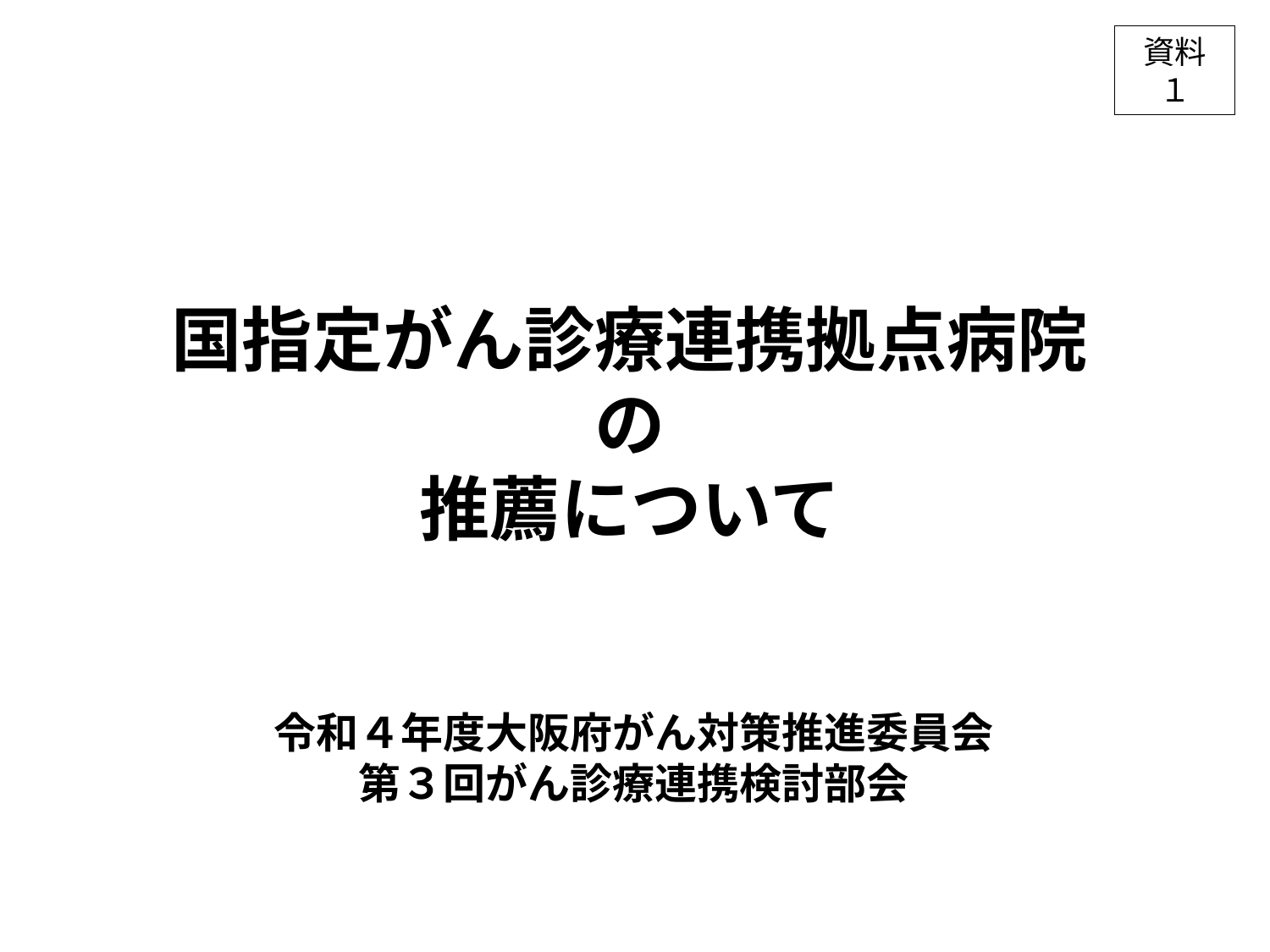

資料１
国指定がん診療連携拠点病院の
推薦について
令和４年度大阪府がん対策推進委員会
第３回がん診療連携検討部会